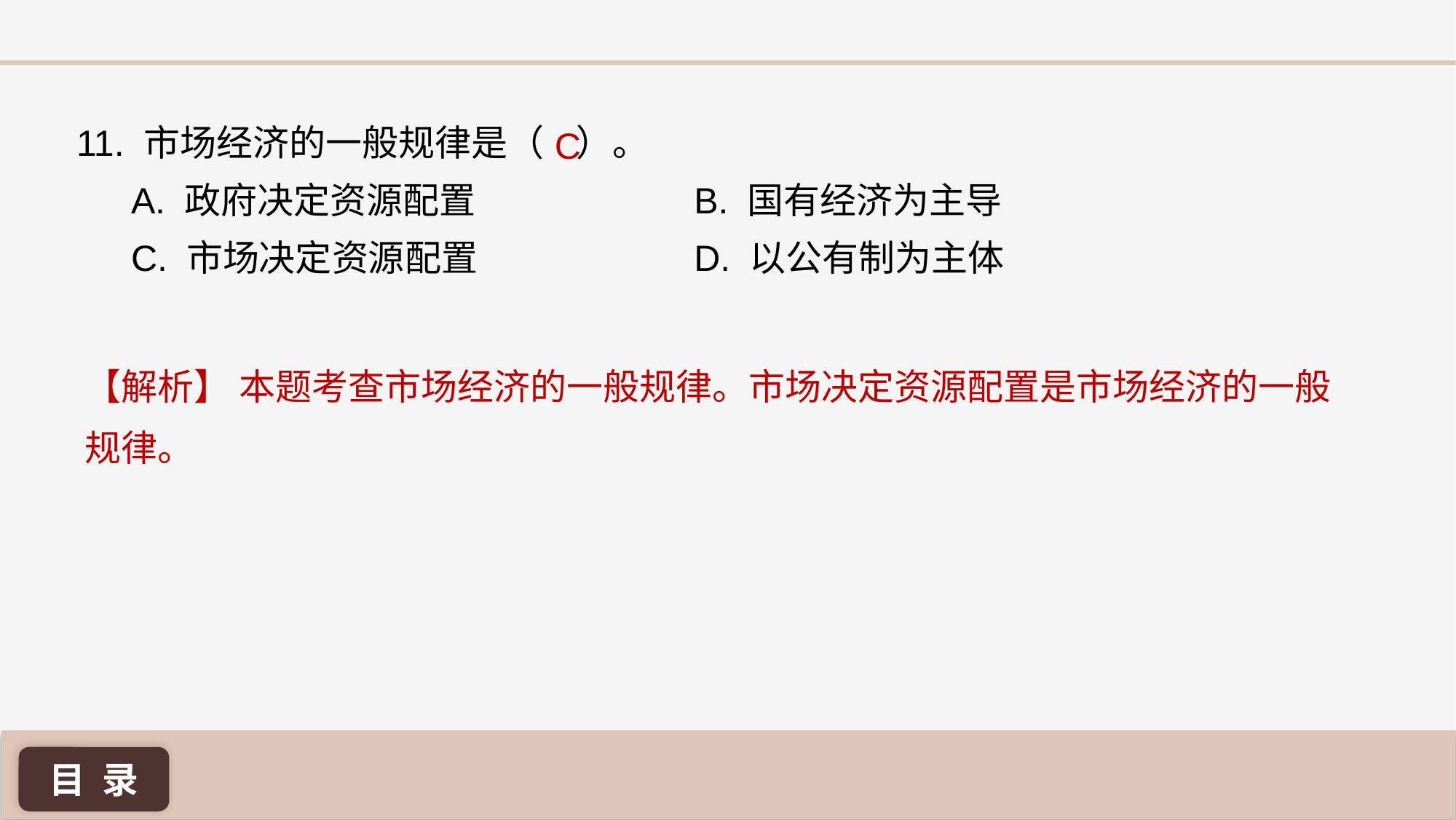

C
11. 市场经济的一般规律是（	 ）。
A. 政府决定资源配置		 B. 国有经济为主导
C. 市场决定资源配置 		 D. 以公有制为主体
【解析】 本题考查市场经济的一般规律。市场决定资源配置是市场经济的一般规律。